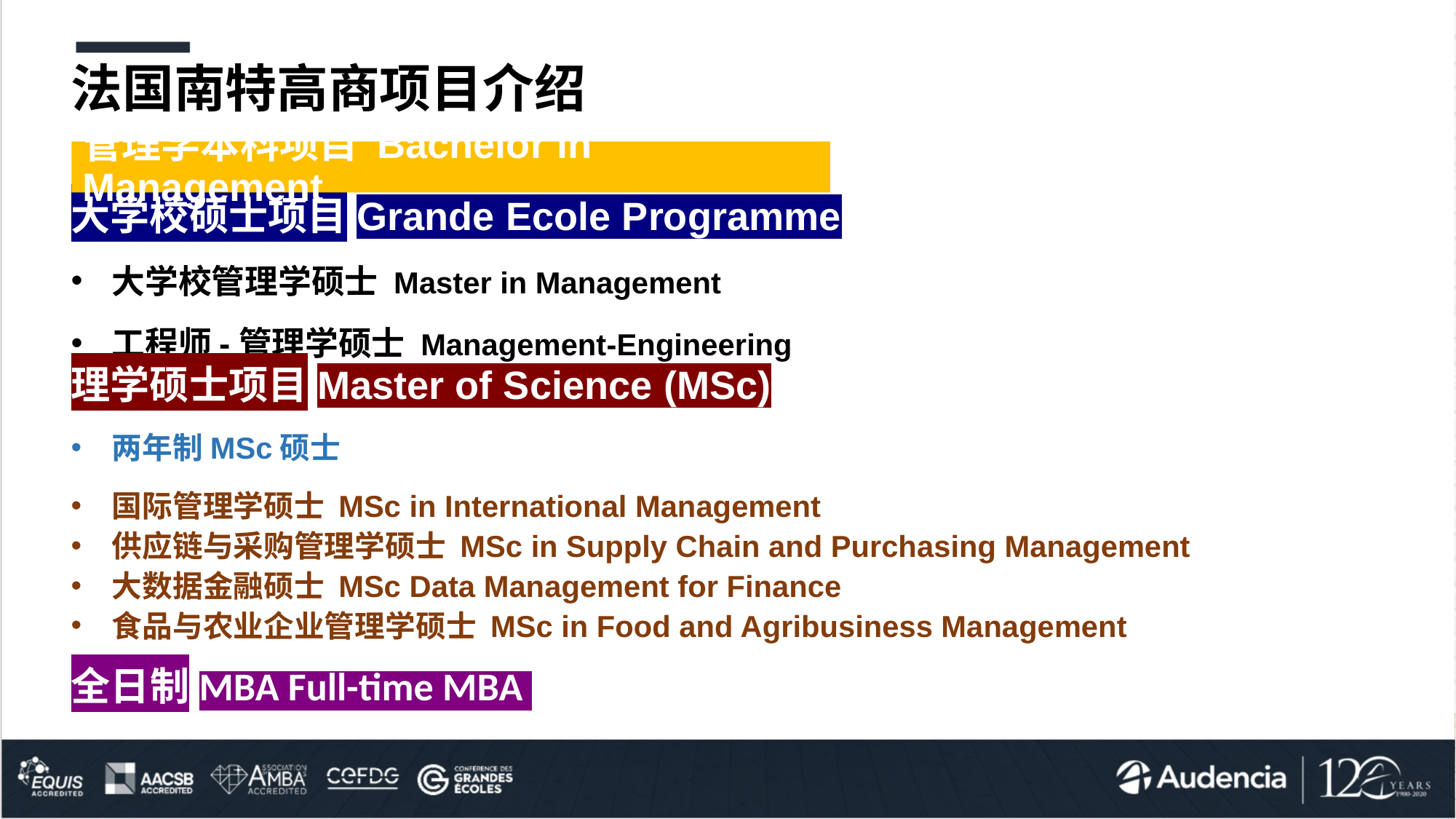

# 法国南特高商项目介绍
管理学本科项目 Bachelor in Management
大学校硕士项目Grande Ecole Programme
大学校管理学硕士 Master in Management
工程师-管理学硕士 Management-Engineering
理学硕士项目Master of Science (MSc)
两年制MSc硕士
国际管理学硕士 MSc in International Management
供应链与采购管理学硕士 MSc in Supply Chain and Purchasing Management
大数据金融硕士 MSc Data Management for Finance
食品与农业企业管理学硕士 MSc in Food and Agribusiness Management

全日制MBA Full-time MBA